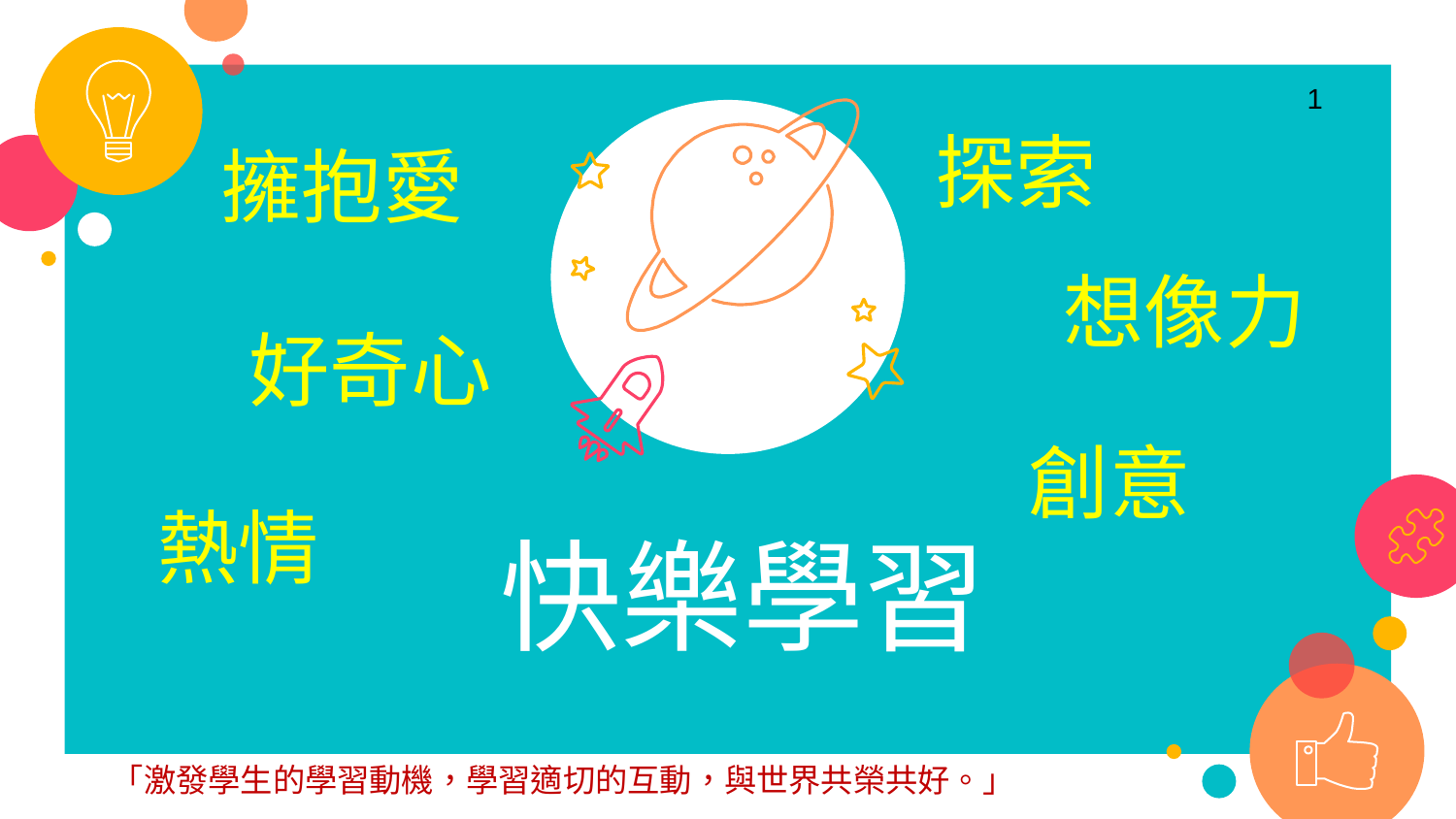

1

探索
擁抱愛

想像力

好奇心

創意
熱情
快樂學習
「激發學生的學習動機，學習適切的互動，與世界共榮共好。」